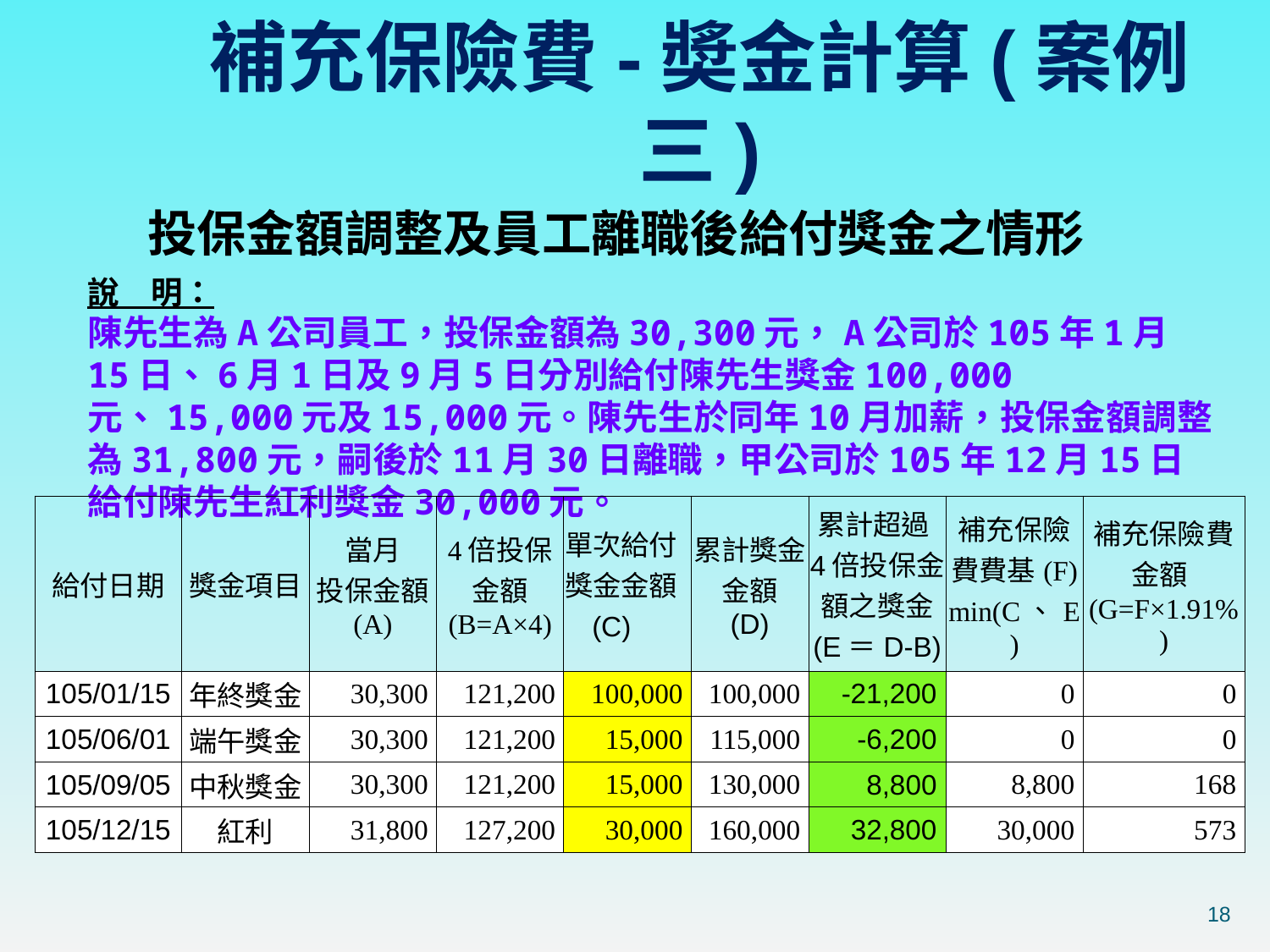

補充保險費-奬金計算(案例三)
投保金額調整及員工離職後給付獎金之情形
說　明：
陳先生為A公司員工，投保金額為30,300元，A公司於105年1月15日、6月1日及9月5日分別給付陳先生獎金100,000元、15,000元及15,000元。陳先生於同年10月加薪，投保金額調整為31,800元，嗣後於11月30日離職，甲公司於105年12月15日給付陳先生紅利獎金30,000元。
| 給付日期 | 獎金項目 | 當月 投保金額 (A) | 4倍投保金額 (B=A×4) | 單次給付獎金金額 (C) | 累計獎金 金額 (D) | 累計超過4倍投保金額之獎金 (E＝D-B) | 補充保險費費基(F) min(C、E) | 補充保險費金額(G=F×1.91%) |
| --- | --- | --- | --- | --- | --- | --- | --- | --- |
| 105/01/15 | 年終獎金 | 30,300 | 121,200 | 100,000 | 100,000 | -21,200 | 0 | 0 |
| 105/06/01 | 端午獎金 | 30,300 | 121,200 | 15,000 | 115,000 | -6,200 | 0 | 0 |
| 105/09/05 | 中秋獎金 | 30,300 | 121,200 | 15,000 | 130,000 | 8,800 | 8,800 | 168 |
| 105/12/15 | 紅利 | 31,800 | 127,200 | 30,000 | 160,000 | 32,800 | 30,000 | 573 |
18